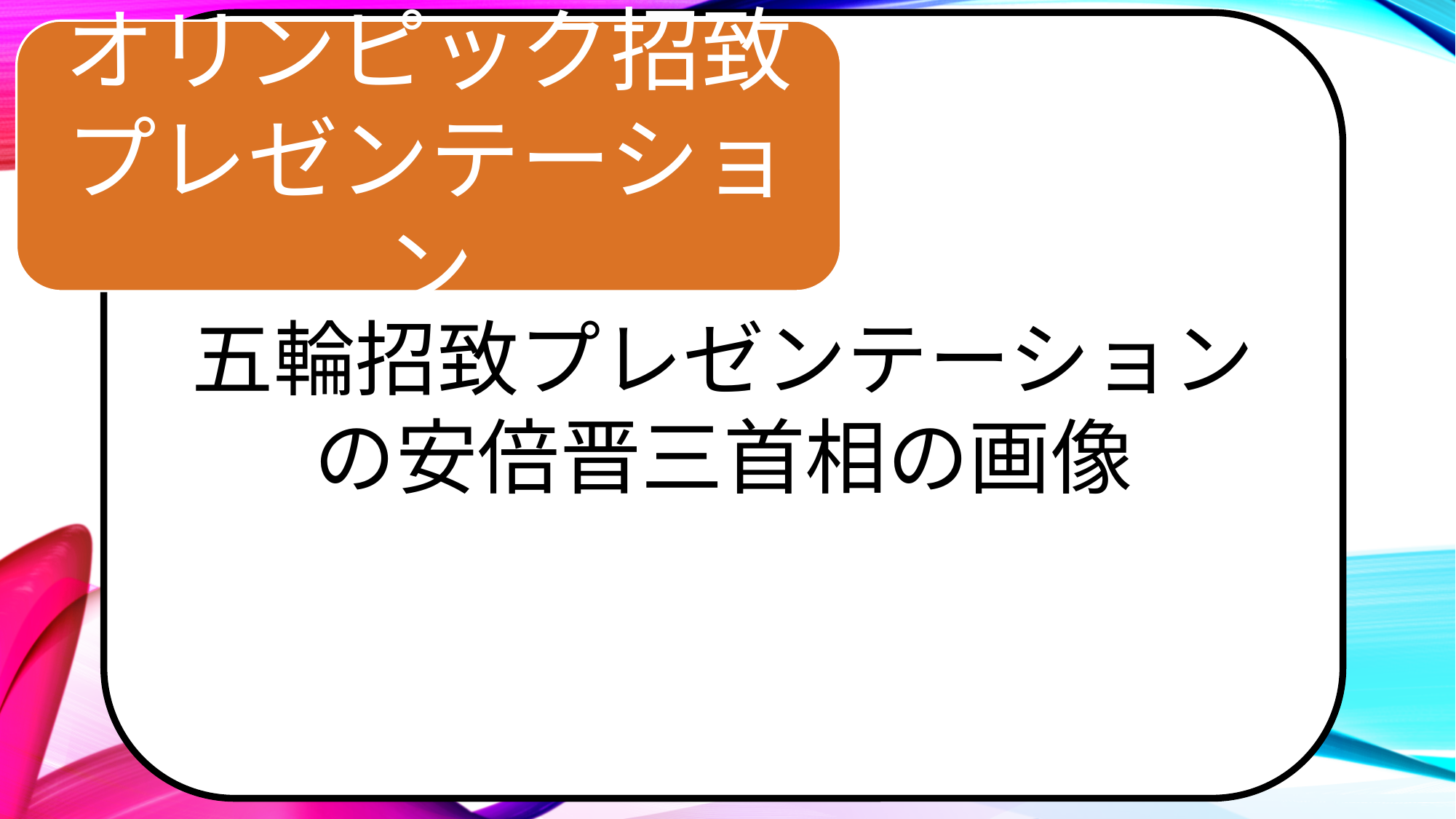

五輪招致プレゼンテーションの安倍晋三首相の画像
オリンピック招致
プレゼンテーション
#